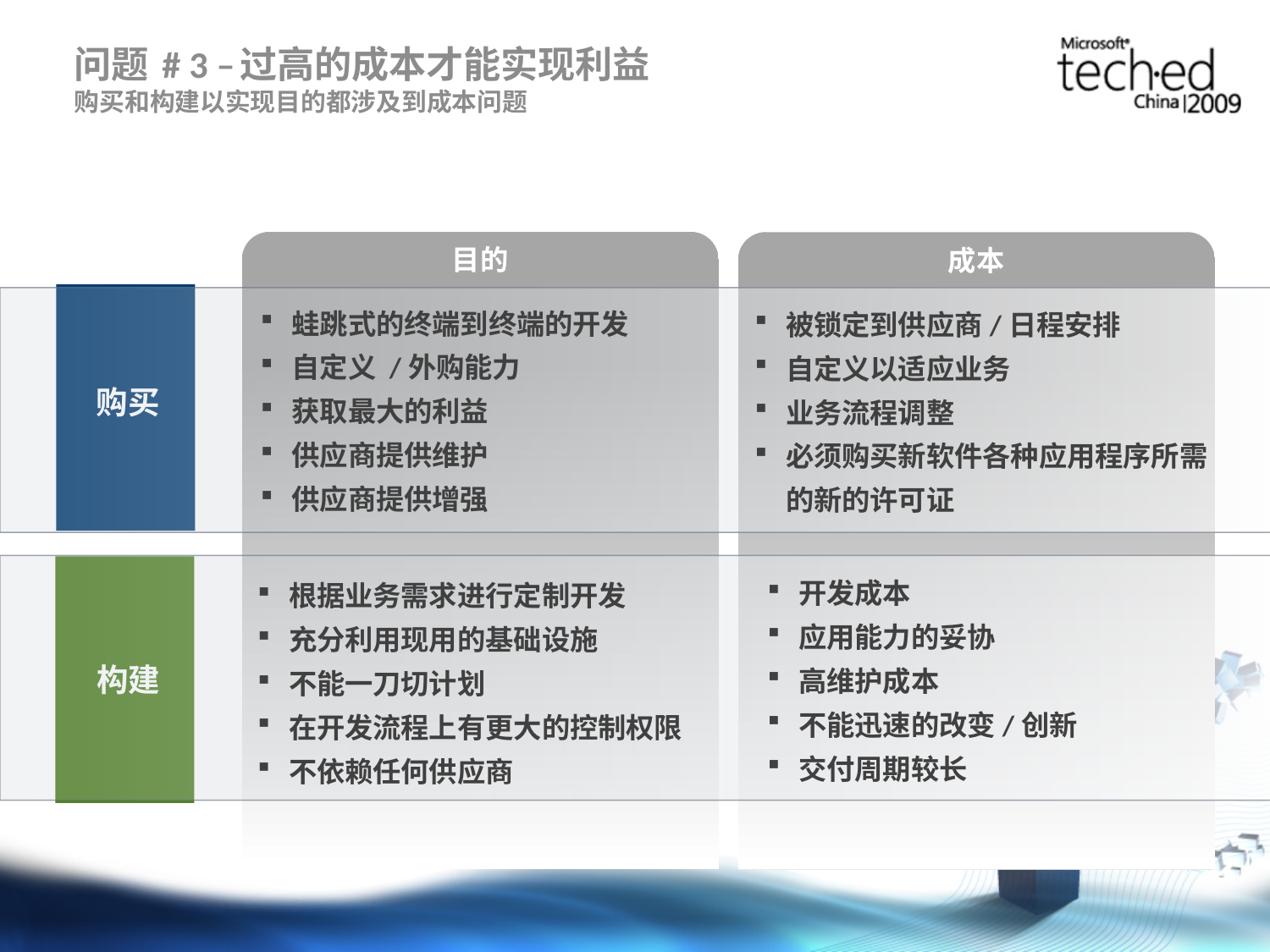

# 问题 # 3 –过高的成本才能实现利益 购买和构建以实现目的都涉及到成本问题
目的
成本

蛙跳式的终端到终端的开发
自定义 /外购能力
获取最大的利益
供应商提供维护
供应商提供增强
被锁定到供应商/日程安排
自定义以适应业务
业务流程调整
必须购买新软件各种应用程序所需的新的许可证
购买

开发成本
应用能力的妥协
高维护成本
不能迅速的改变/创新
交付周期较长
根据业务需求进行定制开发
充分利用现用的基础设施
不能一刀切计划
在开发流程上有更大的控制权限
不依赖任何供应商
构建